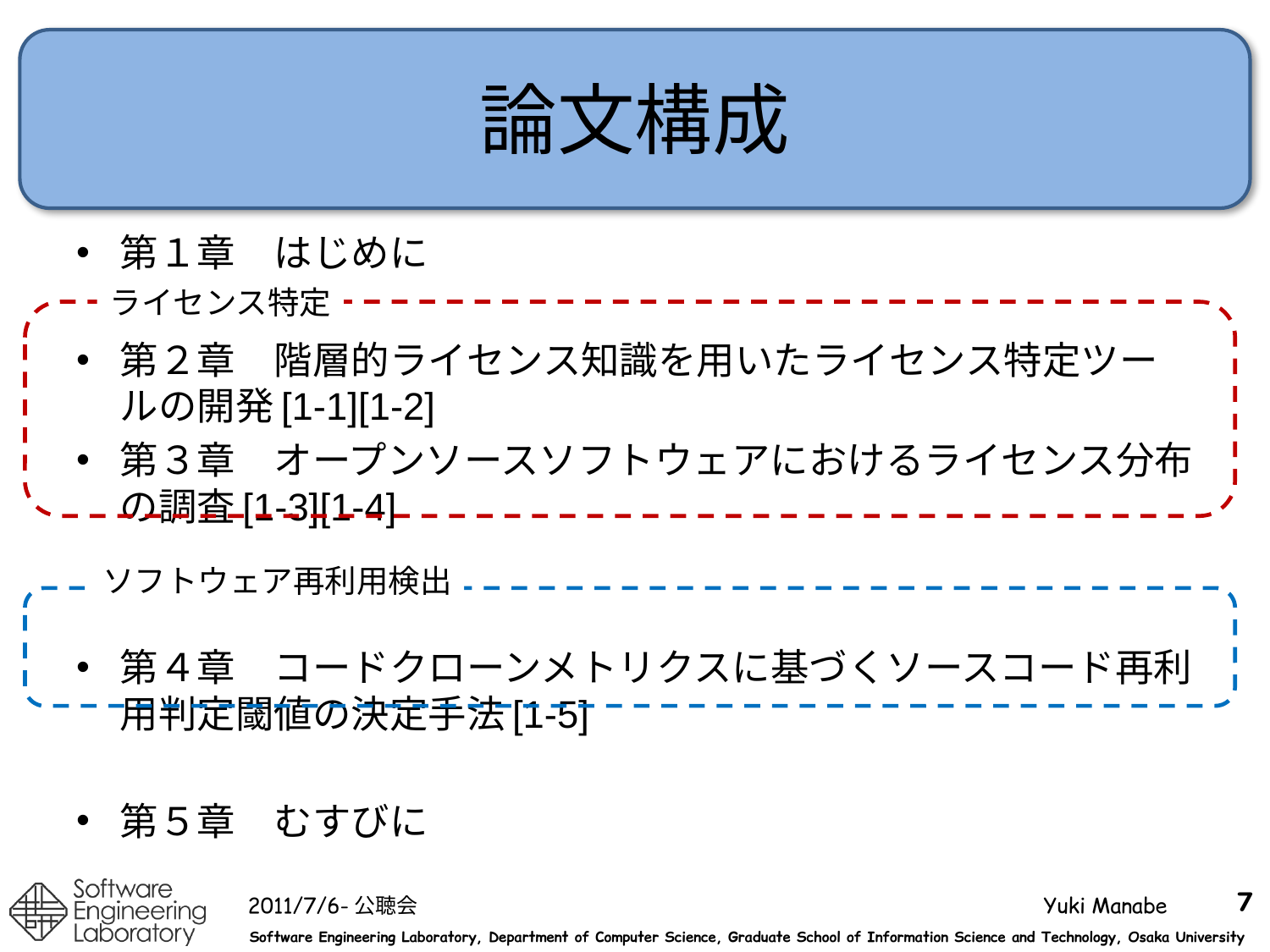

# 論文構成
第１章　はじめに

第２章　階層的ライセンス知識を用いたライセンス特定ツールの開発[1-1][1-2]
第３章　オープンソースソフトウェアにおけるライセンス分布の調査[1-3][1-4]

第４章　コードクローンメトリクスに基づくソースコード再利用判定閾値の決定手法[1-5]

第５章　むすびに
ライセンス特定

ソフトウェア再利用検出

7
2011/7/6-公聴会
Yuki Manabe